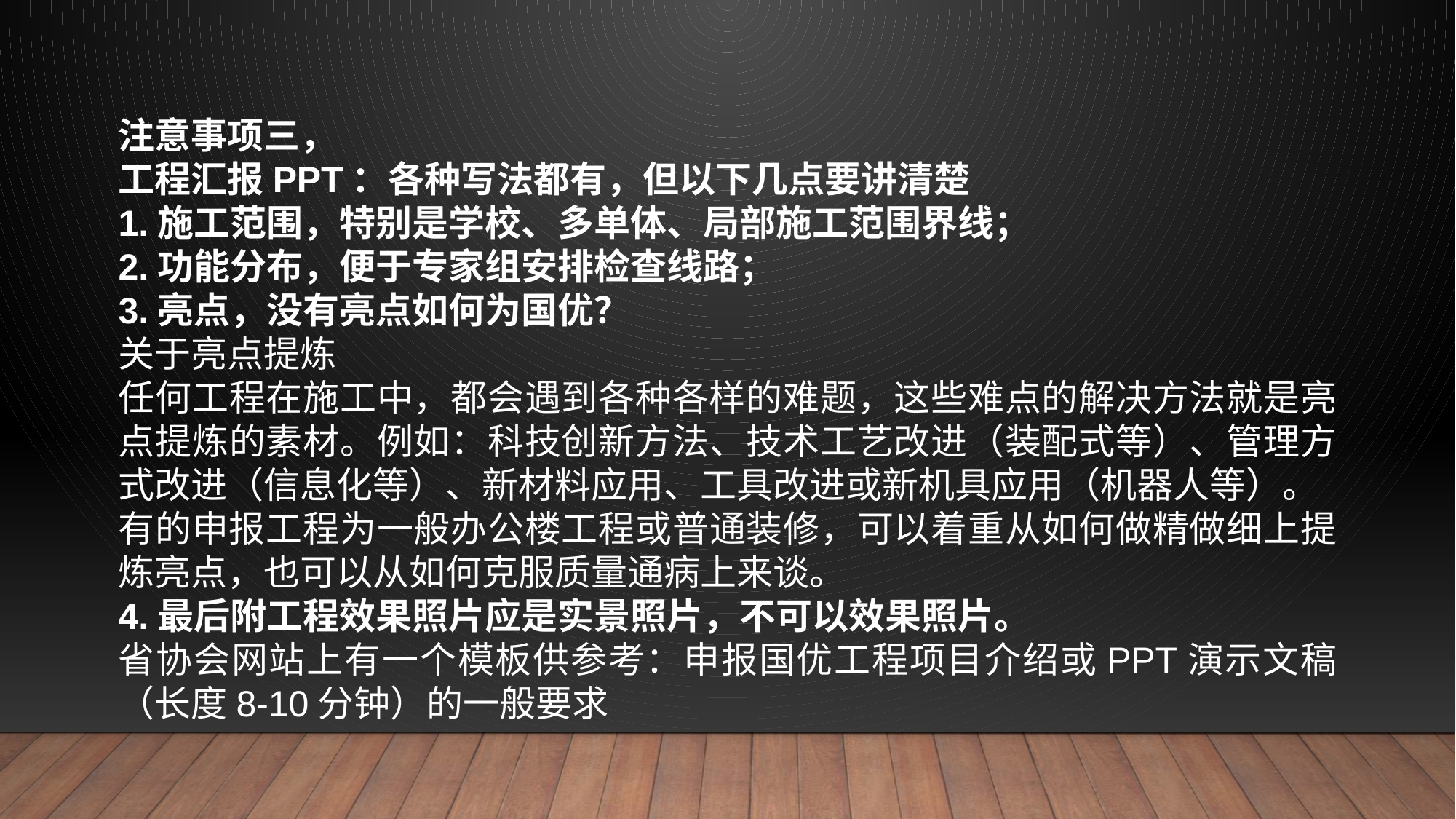

注意事项三，
工程汇报PPT：各种写法都有，但以下几点要讲清楚
1.施工范围，特别是学校、多单体、局部施工范围界线；
2.功能分布，便于专家组安排检查线路；
3.亮点，没有亮点如何为国优？
关于亮点提炼
任何工程在施工中，都会遇到各种各样的难题，这些难点的解决方法就是亮点提炼的素材。例如：科技创新方法、技术工艺改进（装配式等）、管理方式改进（信息化等）、新材料应用、工具改进或新机具应用（机器人等）。
有的申报工程为一般办公楼工程或普通装修，可以着重从如何做精做细上提炼亮点，也可以从如何克服质量通病上来谈。
4.最后附工程效果照片应是实景照片，不可以效果照片。
省协会网站上有一个模板供参考：申报国优工程项目介绍或PPT演示文稿（长度8-10分钟）的一般要求